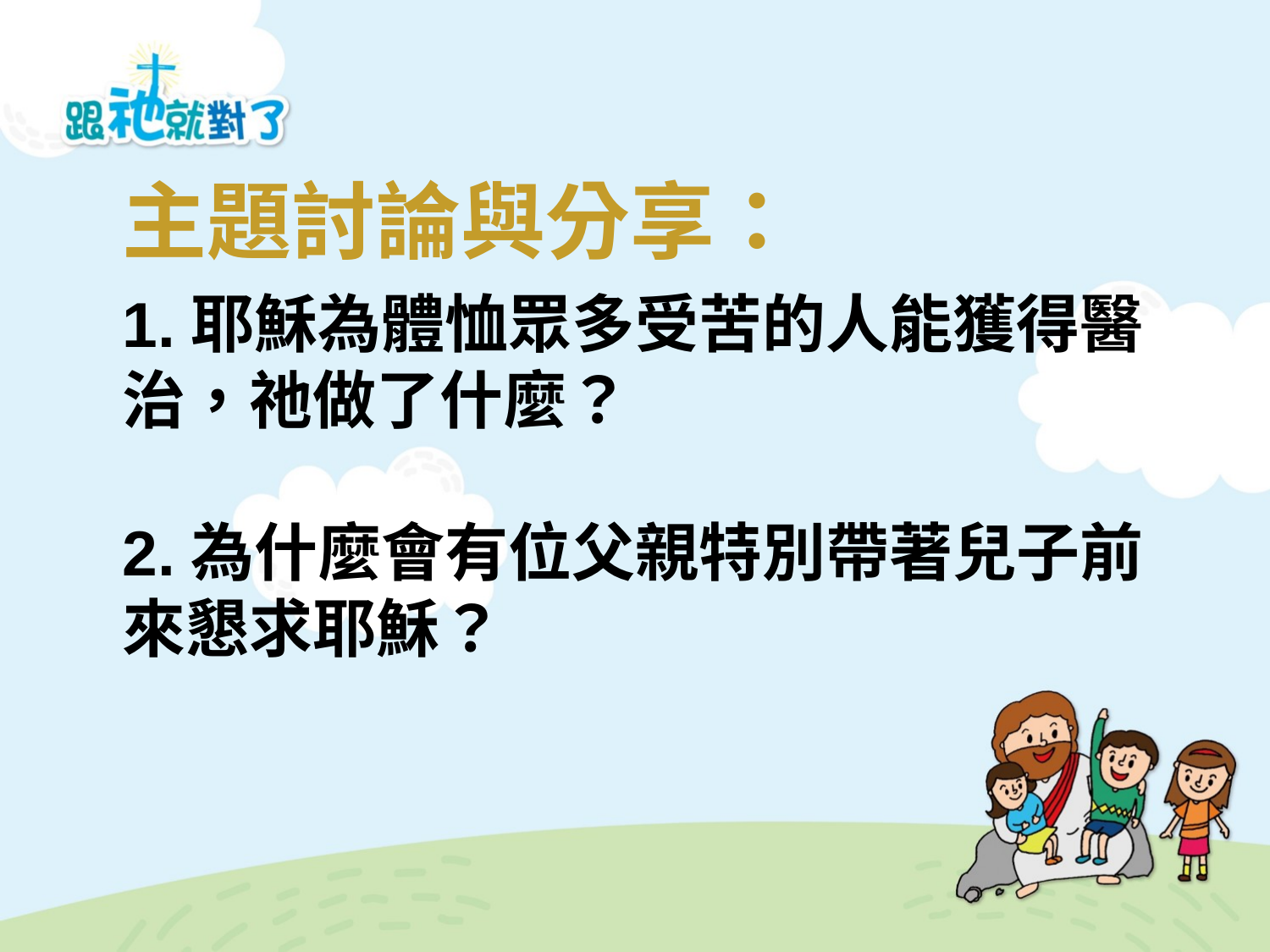

主題討論與分享：
1.耶穌為體恤眾多受苦的人能獲得醫治，祂做了什麼？

2.為什麼會有位父親特別帶著兒子前來懇求耶穌？